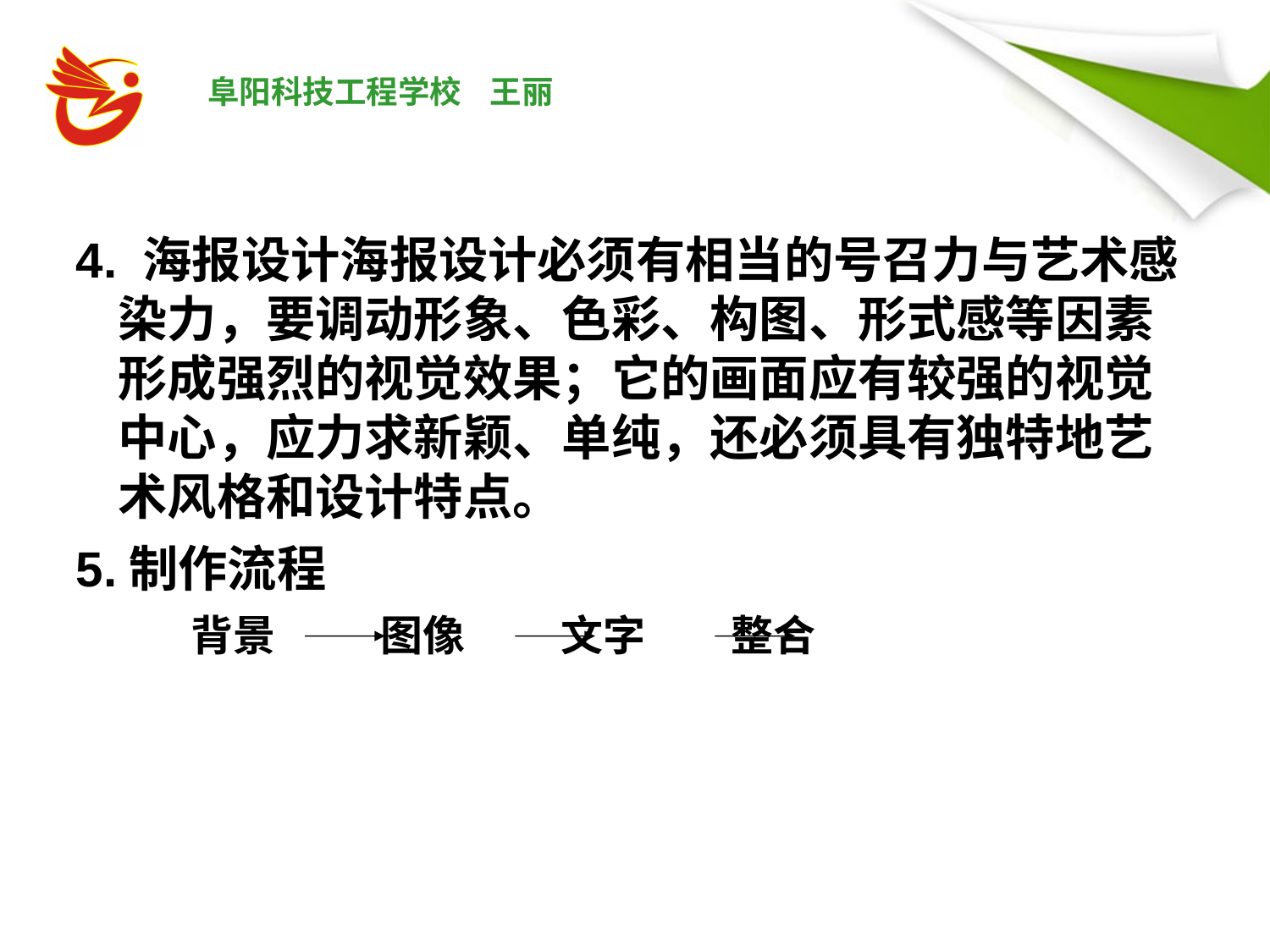

#
4. 海报设计海报设计必须有相当的号召力与艺术感染力，要调动形象、色彩、构图、形式感等因素形成强烈的视觉效果；它的画面应有较强的视觉中心，应力求新颖、单纯，还必须具有独特地艺术风格和设计特点。
5.制作流程
           背景           图像          文字         整合

12